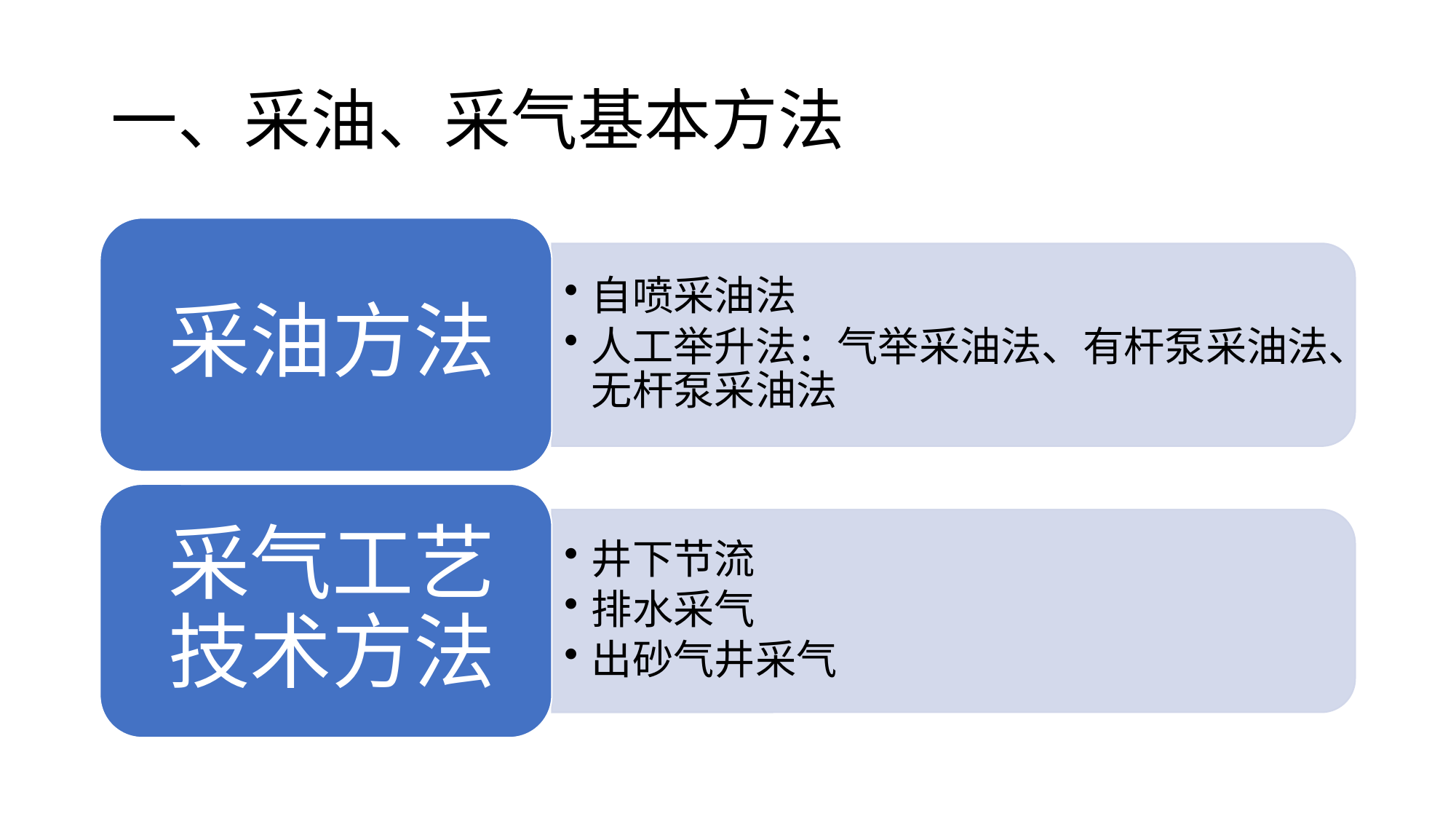

# 一、采油、采气基本方法
自喷采油法
人工举升法：气举采油法、有杆泵采油法、无杆泵采油法
采油方法
井下节流
排水采气
出砂气井采气
采气工艺技术方法